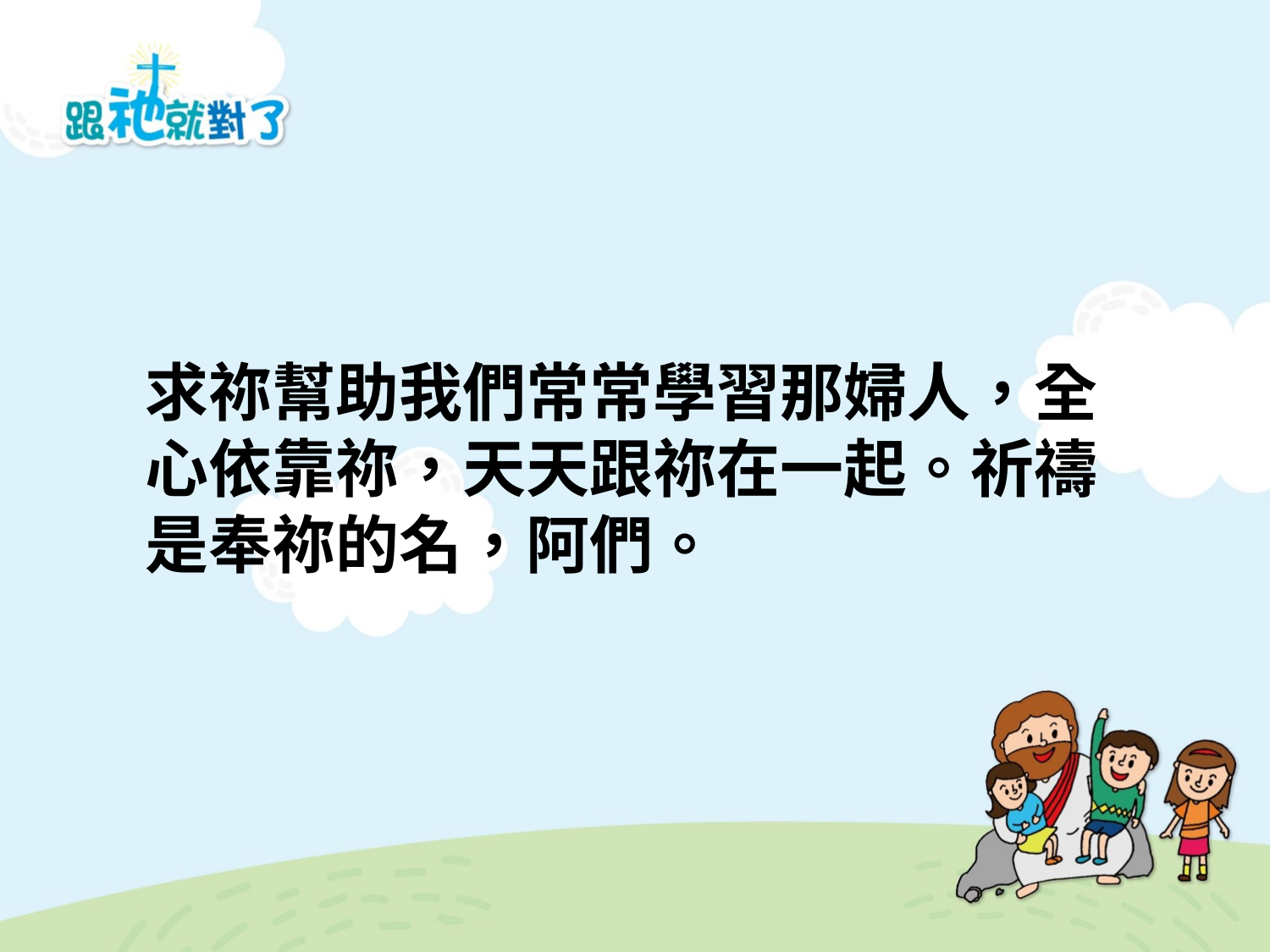

求祢幫助我們常常學習那婦人，全心依靠祢，天天跟祢在一起。祈禱是奉祢的名，阿們。